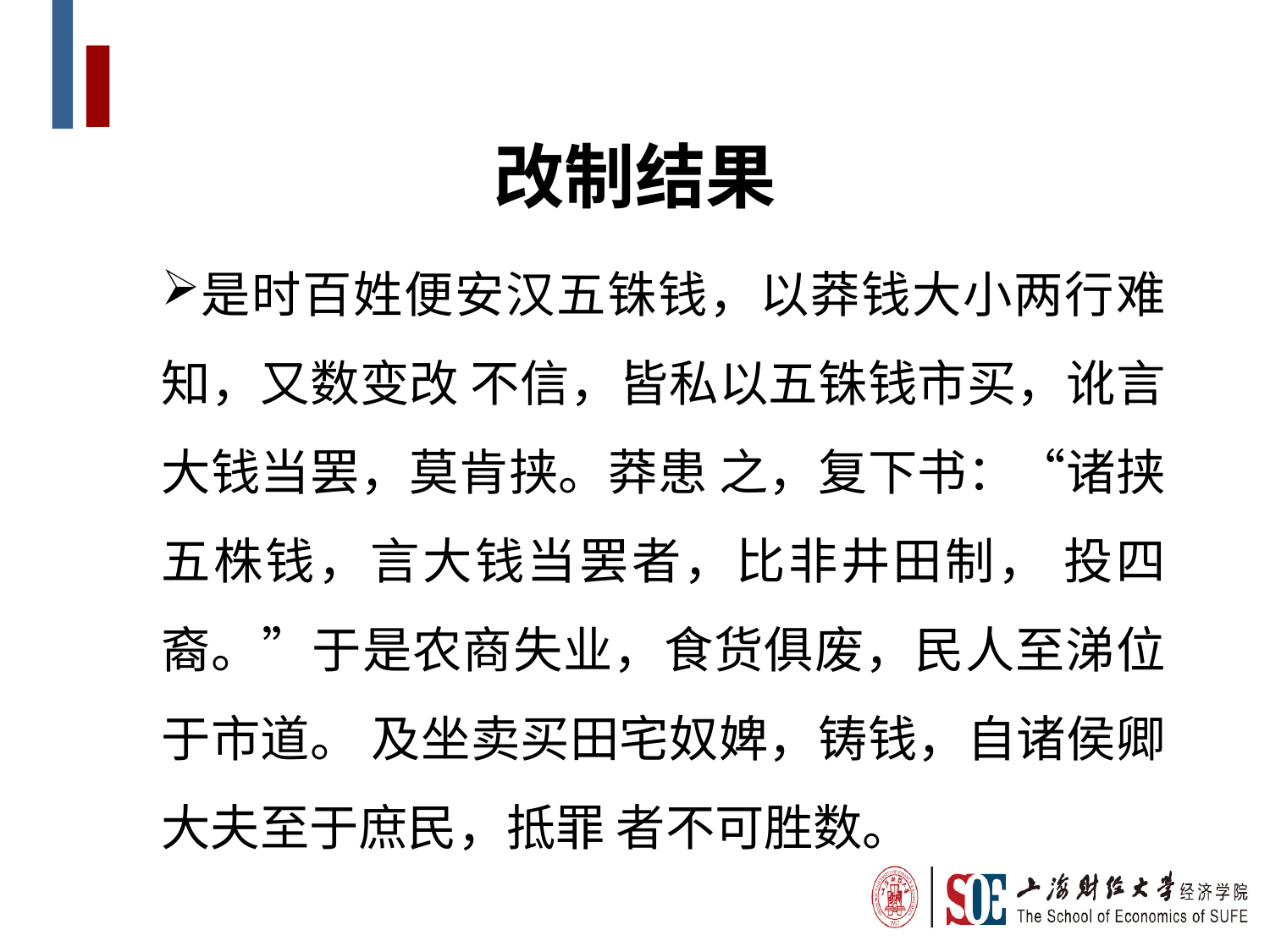

改制结果
是时百姓便安汉五铢钱，以莽钱大小两行难知，又数变改 不信，皆私以五铢钱市买，讹言大钱当罢，莫肯挟。莽患 之，复下书：“诸挟五株钱，言大钱当罢者，比非井田制， 投四裔。”于是农商失业，食货俱废，民人至涕位于市道。 及坐卖买田宅奴婢，铸钱，自诸侯卿大夫至于庶民，抵罪 者不可胜数。